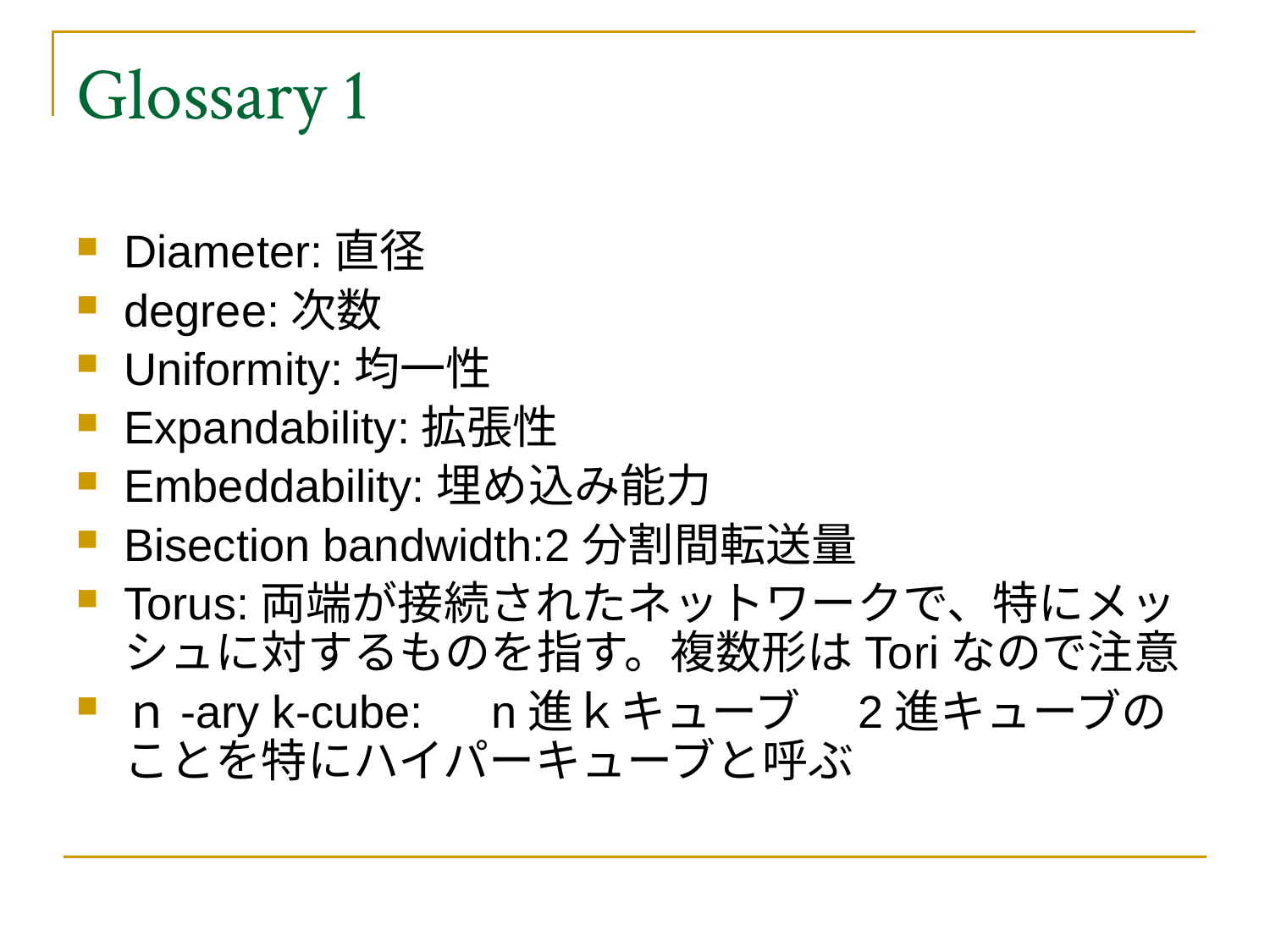

# Glossary 1
Diameter:直径
degree:次数
Uniformity:均一性
Expandability:拡張性
Embeddability:埋め込み能力
Bisection bandwidth:2分割間転送量
Torus:両端が接続されたネットワークで、特にメッシュに対するものを指す。複数形はToriなので注意
ｎ-ary k-cube:　n進ｋキューブ　2進キューブのことを特にハイパーキューブと呼ぶ